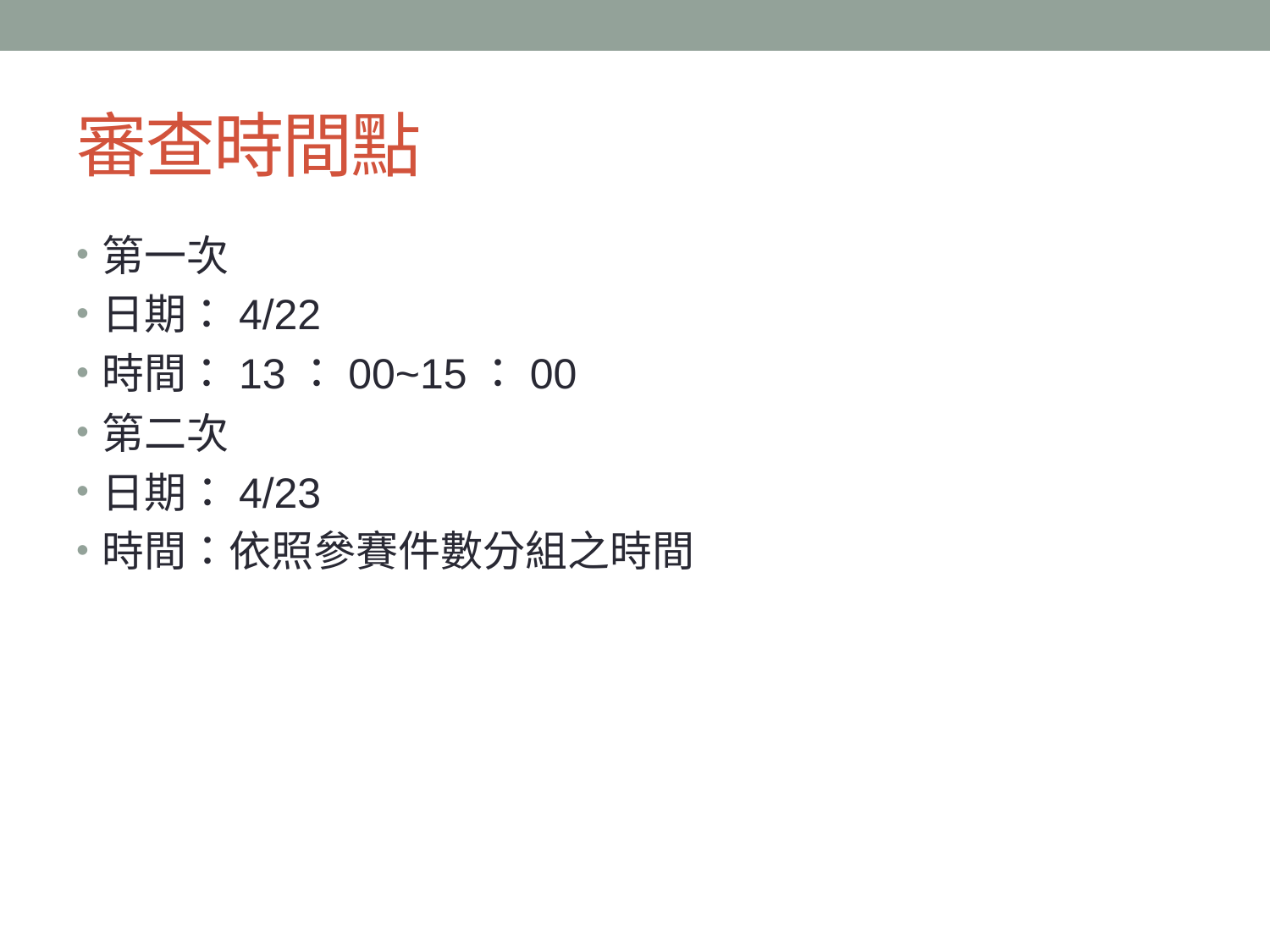

# 審查時間點
第一次
日期：4/22
時間：13：00~15：00
第二次
日期：4/23
時間：依照參賽件數分組之時間